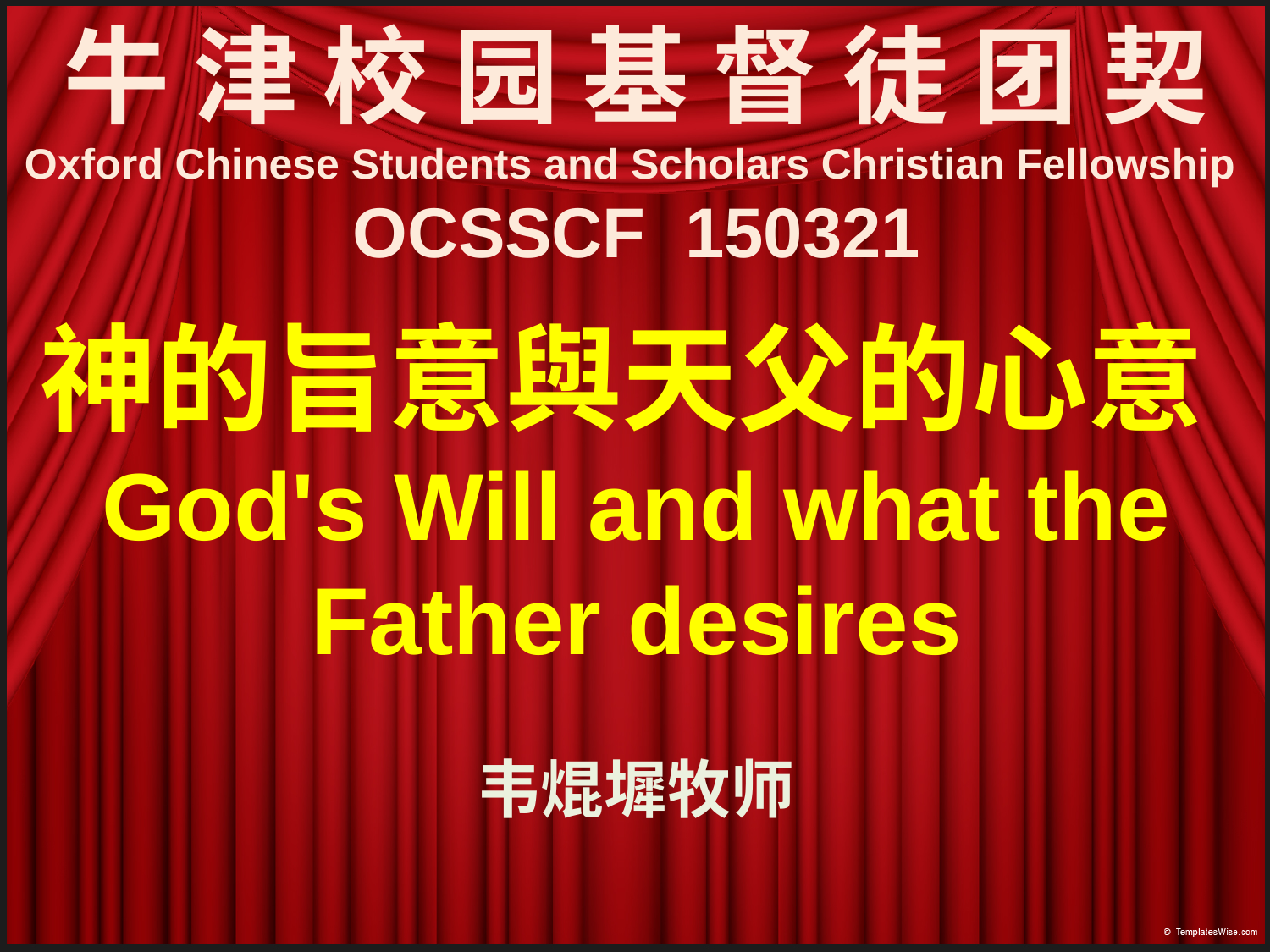

牛 津 校 园 基 督 徒 团 契
Oxford Chinese Students and Scholars Christian Fellowship
OCSSCF  150321

神的旨意與天父的心意God's Will and what the Father desires

韦焜墀牧师